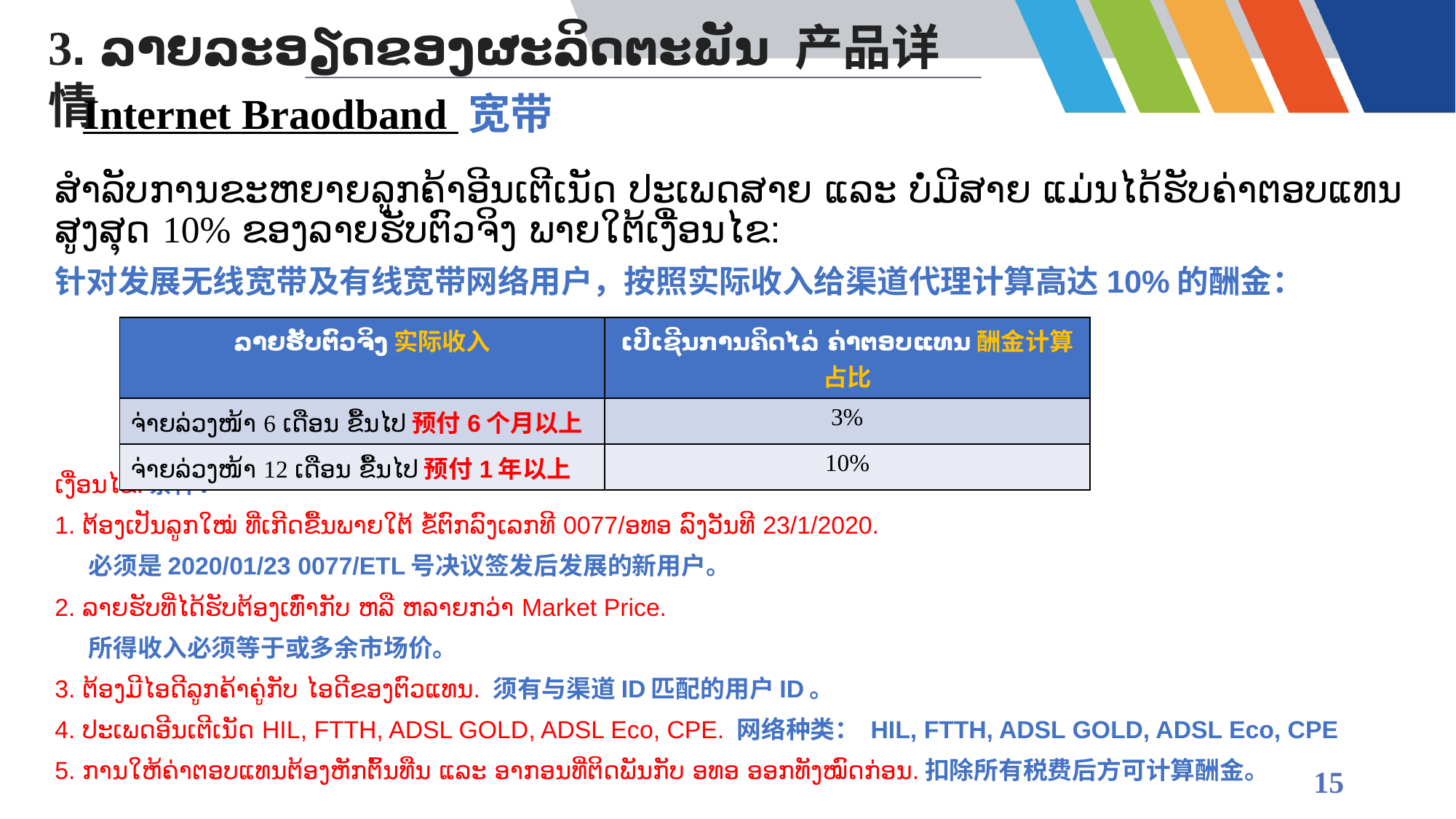

3. ລາຍລະອຽດຂອງຜະລິດຕະພັນ 产品详情
Internet Braodband 宽带
ສໍາລັບການຂະຫຍາຍລູກຄ້າອີນເຕີເນັດ ປະເພດສາຍ ແລະ ບໍ່ມີສາຍ ແມ່ນໄດ້ຮັບຄ່າຕອບແທນສູງສຸດ 10% ຂອງລາຍຮັບຕົວຈິງ ພາຍໃຕ້ເງື່ອນໄຂ:
针对发展无线宽带及有线宽带网络用户，按照实际收入给渠道代理计算高达10%的酬金：

ເງື່ອນໄຂ:条件：
1. ຕ້ອງເປັນລູກໃໝ່ ທີ່ເກີດຂື້ນພາຍໃຕ້ ຂໍ້ຕົກລົງເລກທີ 0077/ອທອ ລົງວັນທີ 23/1/2020.
     必须是2020/01/23 0077/ETL号决议签发后发展的新用户。
2. ລາຍຮັບທີ່ໄດ້ຮັບຕ້ອງເທົ່າກັບ ຫລື ຫລາຍກວ່າ Market Price.
     所得收入必须等于或多余市场价。
3. ຕ້ອງມີໄອດີລູກຄ້າຄູ່ກັບ ໄອດີຂອງຕົວແທນ. 须有与渠道ID匹配的用户ID。
4. ປະເພດອີນເຕີເນັດ HIL, FTTH, ADSL GOLD, ADSL Eco, CPE. 网络种类： HIL, FTTH, ADSL GOLD, ADSL Eco, CPE
5. ການໃຫ້ຄ່າຕອບແທນຕ້ອງຫັກຕົ້ນທືນ ແລະ ອາກອນທີ່ຕິດພັນກັບ ອທອ ອອກທັງໝົດກ່ອນ.扣除所有税费后方可计算酬金。

| ລາຍຮັບຕົວຈິງ实际收入 | ເປີເຊີນການຄິດໄລ່ ຄ່າຕອບແທນ酬金计算占比 |
| --- | --- |
| ຈ່າຍລ່ວງໜ້າ 6 ເດືອນ ຂື້ນໄປ预付6个月以上 | 3% |
| ຈ່າຍລ່ວງໜ້າ 12 ເດືອນ ຂື້ນໄປ预付1年以上 | 10% |
15